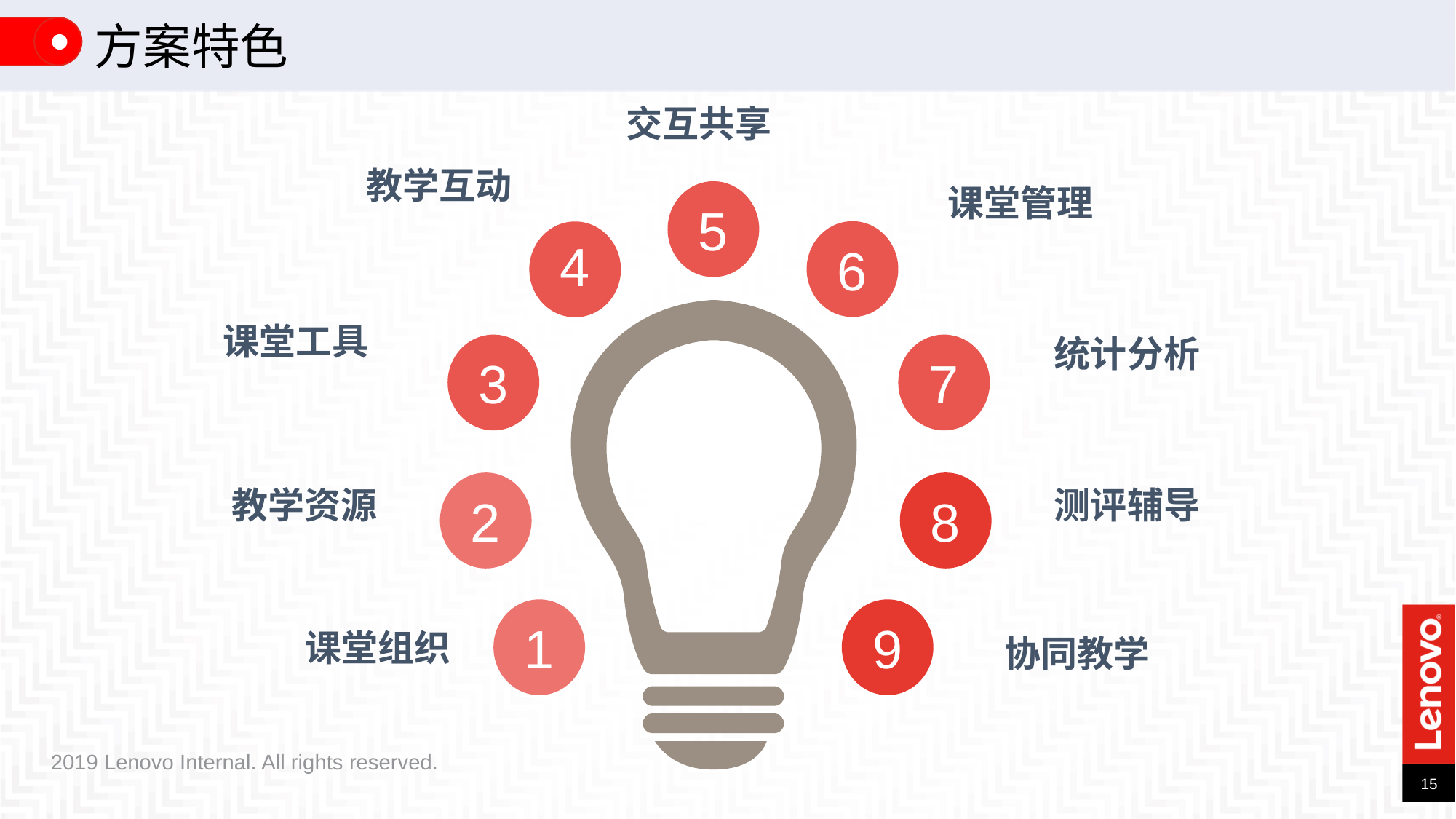

方案特色
交互共享
教学互动
课堂管理
5
6
4

课堂工具
统计分析
3
7

2
8
教学资源
测评辅导
1
9
课堂组织
协同教学